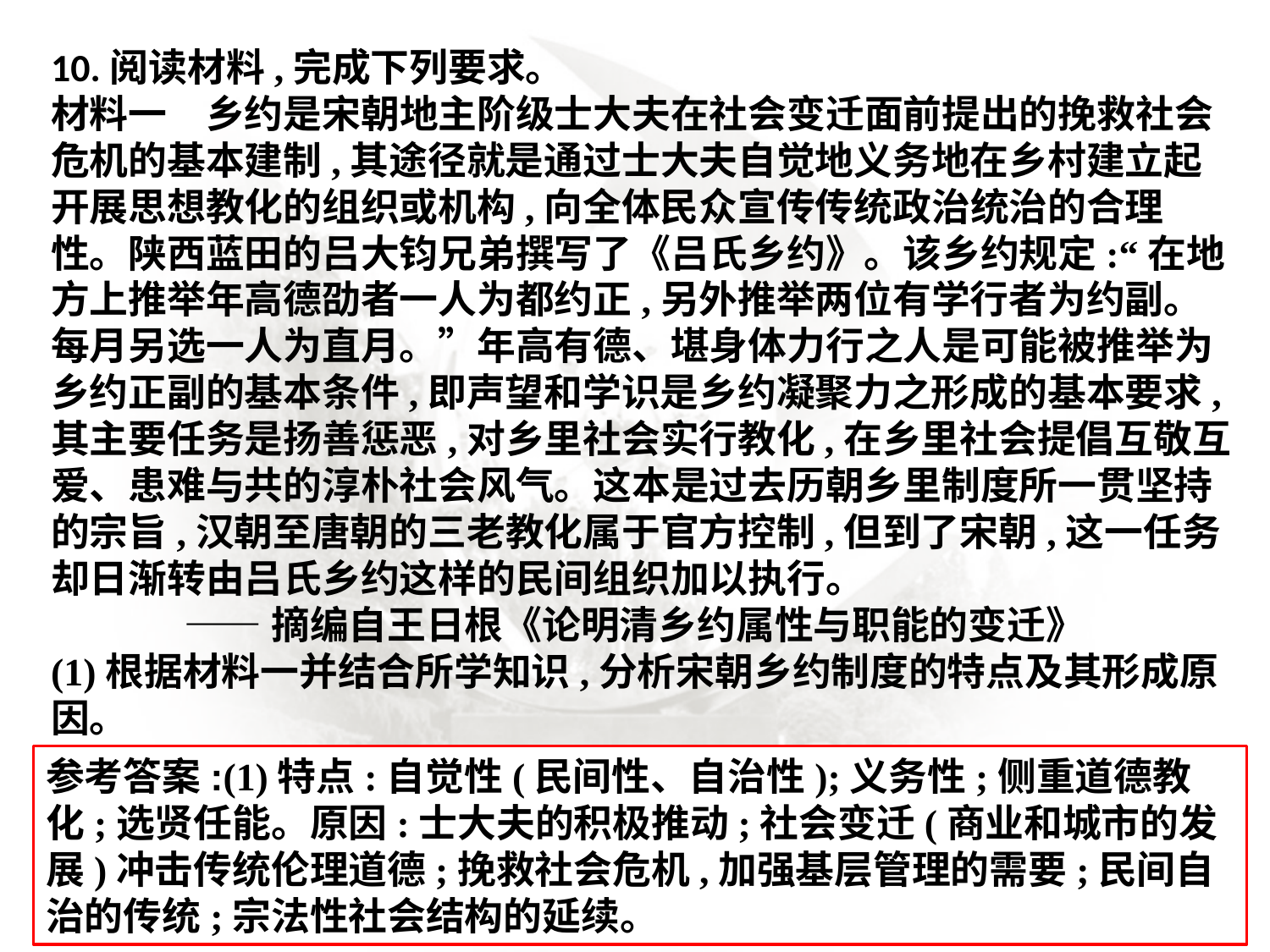

10.阅读材料,完成下列要求。
材料一　乡约是宋朝地主阶级士大夫在社会变迁面前提出的挽救社会危机的基本建制,其途径就是通过士大夫自觉地义务地在乡村建立起开展思想教化的组织或机构,向全体民众宣传传统政治统治的合理性。陕西蓝田的吕大钧兄弟撰写了《吕氏乡约》。该乡约规定:“在地方上推举年高德劭者一人为都约正,另外推举两位有学行者为约副。每月另选一人为直月。”年高有德、堪身体力行之人是可能被推举为乡约正副的基本条件,即声望和学识是乡约凝聚力之形成的基本要求,其主要任务是扬善惩恶,对乡里社会实行教化,在乡里社会提倡互敬互爱、患难与共的淳朴社会风气。这本是过去历朝乡里制度所一贯坚持的宗旨,汉朝至唐朝的三老教化属于官方控制,但到了宋朝,这一任务却日渐转由吕氏乡约这样的民间组织加以执行。
               ——摘编自王日根《论明清乡约属性与职能的变迁》
(1)根据材料一并结合所学知识,分析宋朝乡约制度的特点及其形成原因。
参考答案:(1)特点:自觉性(民间性、自治性);义务性;侧重道德教化;选贤任能。原因:士大夫的积极推动;社会变迁(商业和城市的发展)冲击传统伦理道德;挽救社会危机,加强基层管理的需要;民间自治的传统;宗法性社会结构的延续。